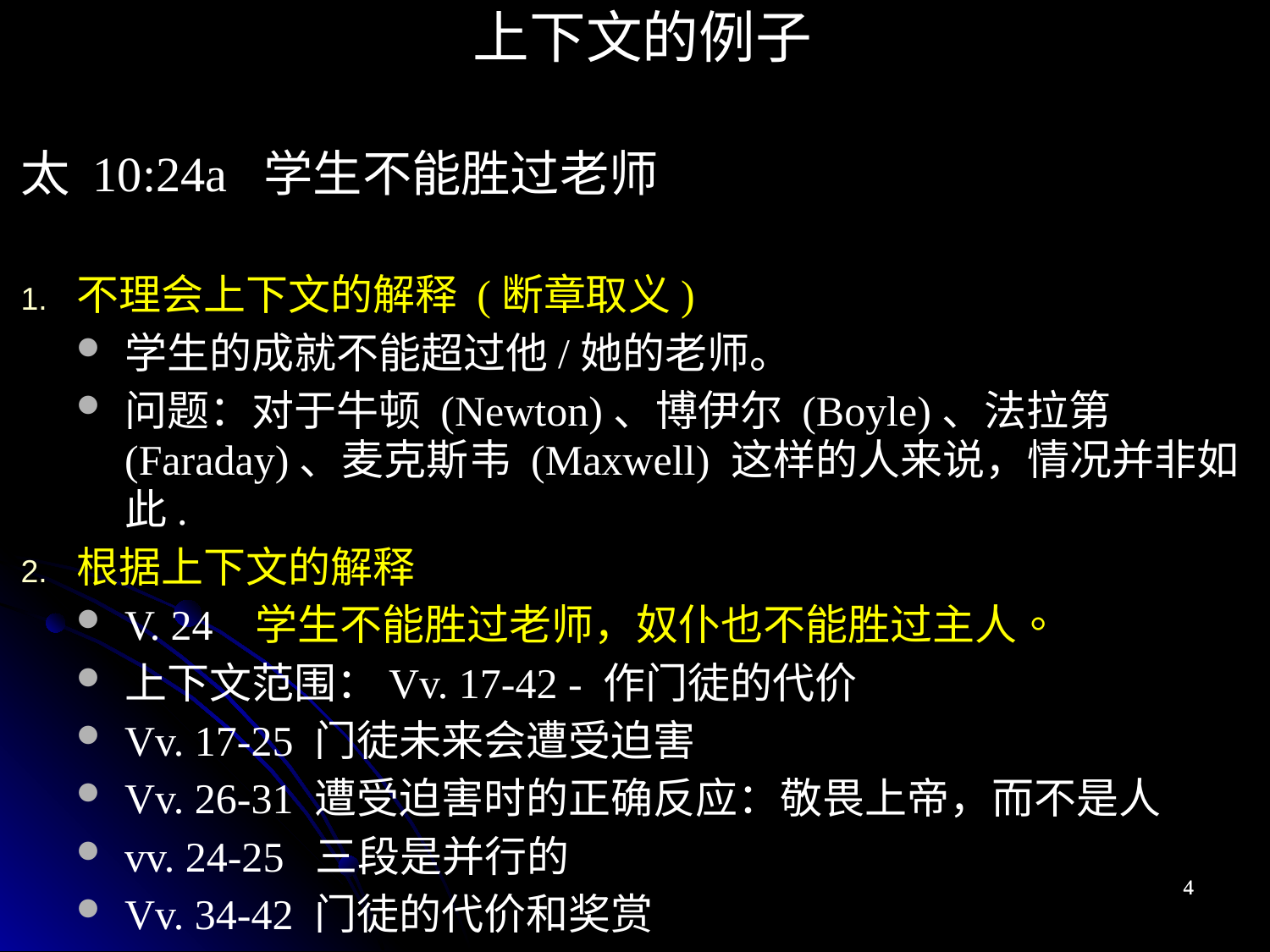

上下文的例子
太 10:24a  学生不能胜过老师

不理会上下文的解释 (断章取义)
学生的成就不能超过他/她的老师。
问题：对于牛顿 (Newton)、博伊尔 (Boyle)、法拉第 (Faraday)、麦克斯韦 (Maxwell) 这样的人来说，情况并非如此.
根据上下文的解释
V. 24   学生不能胜过老师，奴仆也不能胜过主人。
上下文范围：Vv. 17-42 - 作门徒的代价
Vv. 17-25 门徒未来会遭受迫害
Vv. 26-31 遭受迫害时的正确反应：敬畏上帝，而不是人
vv. 24-25  三段是并行的
Vv. 34-42 门徒的代价和奖赏
4
4